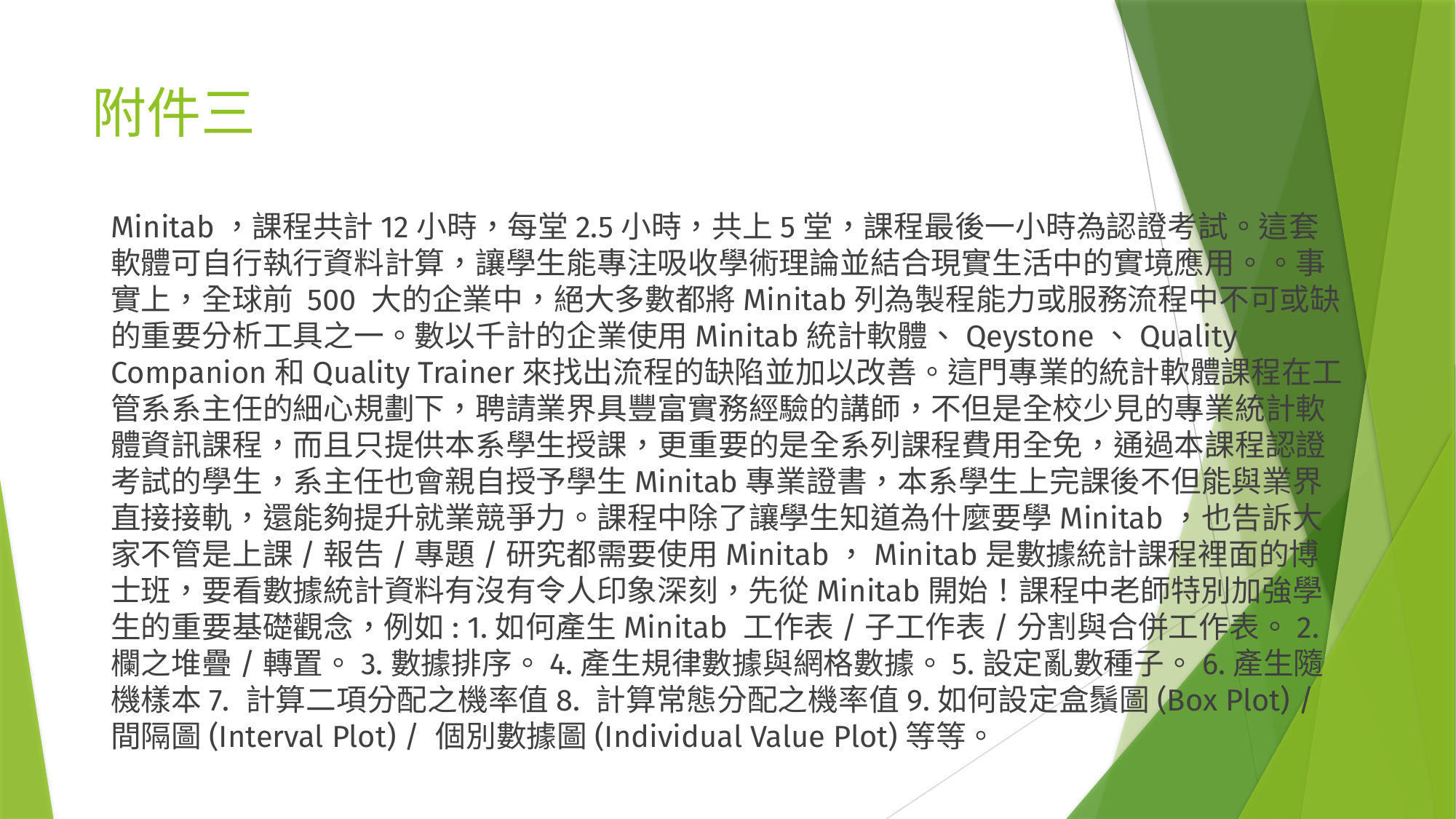

# 附件三
Minitab，課程共計12小時，每堂2.5小時，共上5堂，課程最後一小時為認證考試。這套軟體可自行執行資料計算，讓學生能專注吸收學術理論並結合現實生活中的實境應用。。事實上，全球前 500 大的企業中，絕大多數都將Minitab列為製程能力或服務流程中不可或缺的重要分析工具之一。數以千計的企業使用Minitab統計軟體、Qeystone、Quality Companion和Quality Trainer來找出流程的缺陷並加以改善。這門專業的統計軟體課程在工管系系主任的細心規劃下，聘請業界具豐富實務經驗的講師，不但是全校少見的專業統計軟體資訊課程，而且只提供本系學生授課，更重要的是全系列課程費用全免，通過本課程認證考試的學生，系主任也會親自授予學生Minitab專業證書，本系學生上完課後不但能與業界直接接軌，還能夠提升就業競爭力。課程中除了讓學生知道為什麼要學Minitab，也告訴大家不管是上課/報告/專題/研究都需要使用Minitab，Minitab是數據統計課程裡面的博士班，要看數據統計資料有沒有令人印象深刻，先從Minitab開始！課程中老師特別加強學生的重要基礎觀念，例如: 1.如何產生Minitab 工作表/子工作表/分割與合併工作表。2.欄之堆疊/轉置。3.數據排序。4.產生規律數據與網格數據。5.設定亂數種子。6.產生隨機樣本7. 計算二項分配之機率值8. 計算常態分配之機率值9.如何設定盒鬚圖(Box Plot) / 間隔圖(Interval Plot) / 個別數據圖(Individual Value Plot)等等。